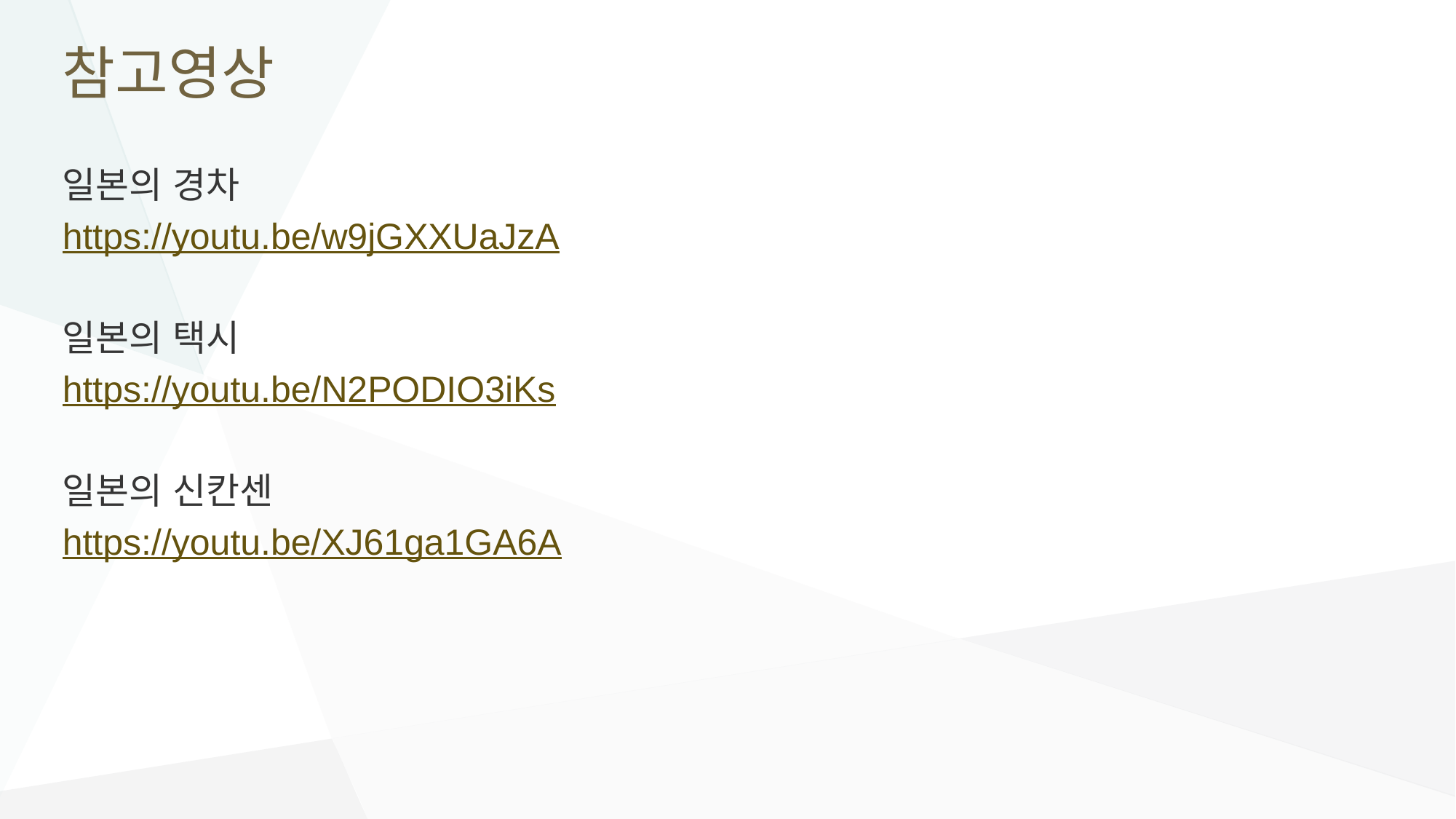

# 참고영상
일본의 경차
https://youtu.be/w9jGXXUaJzA

일본의 택시
https://youtu.be/N2PODIO3iKs

일본의 신칸센
https://youtu.be/XJ61ga1GA6A